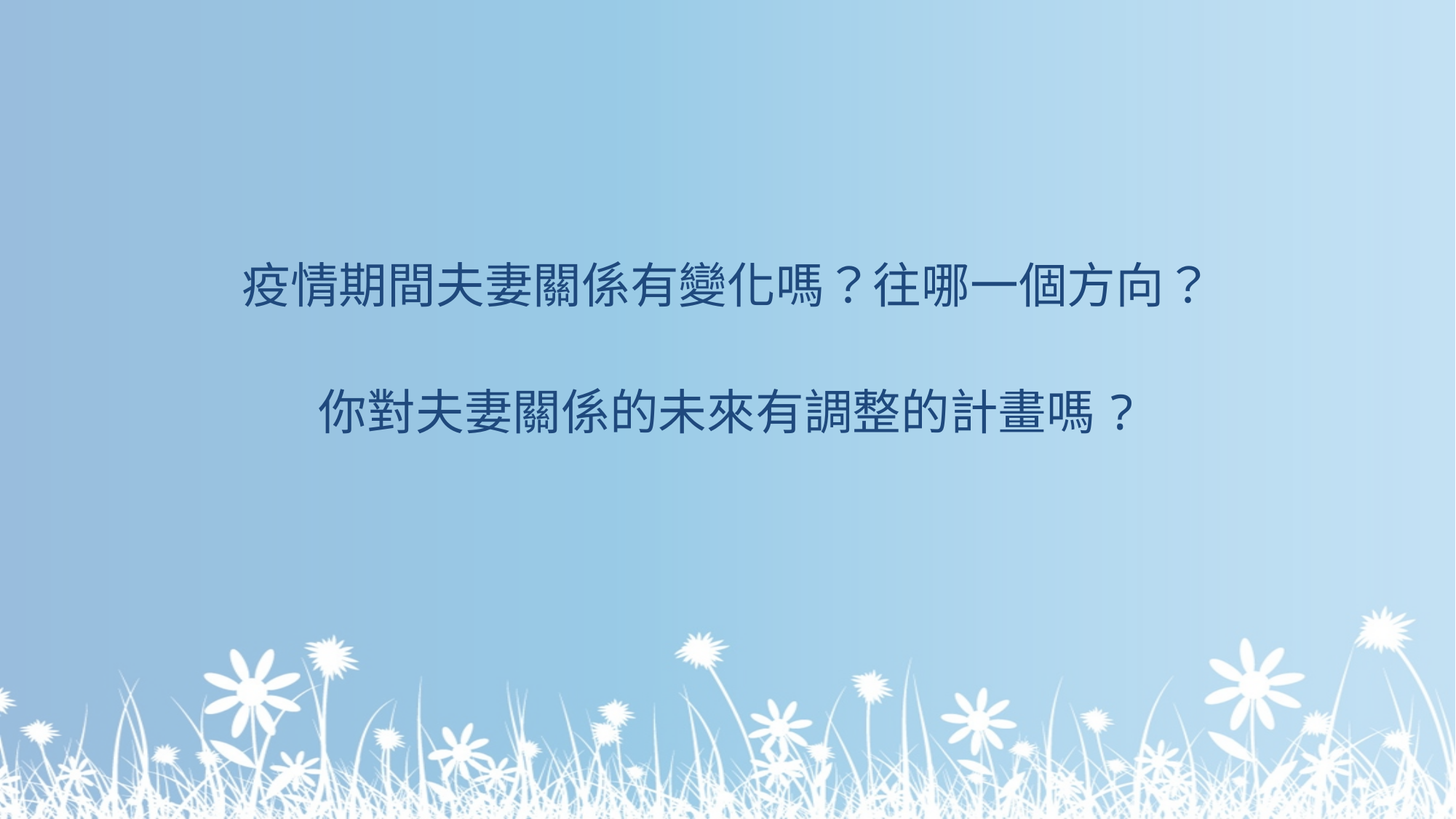

疫情期間夫妻關係有變化嗎？往哪一個方向？
你對夫妻關係的未來有調整的計畫嗎?